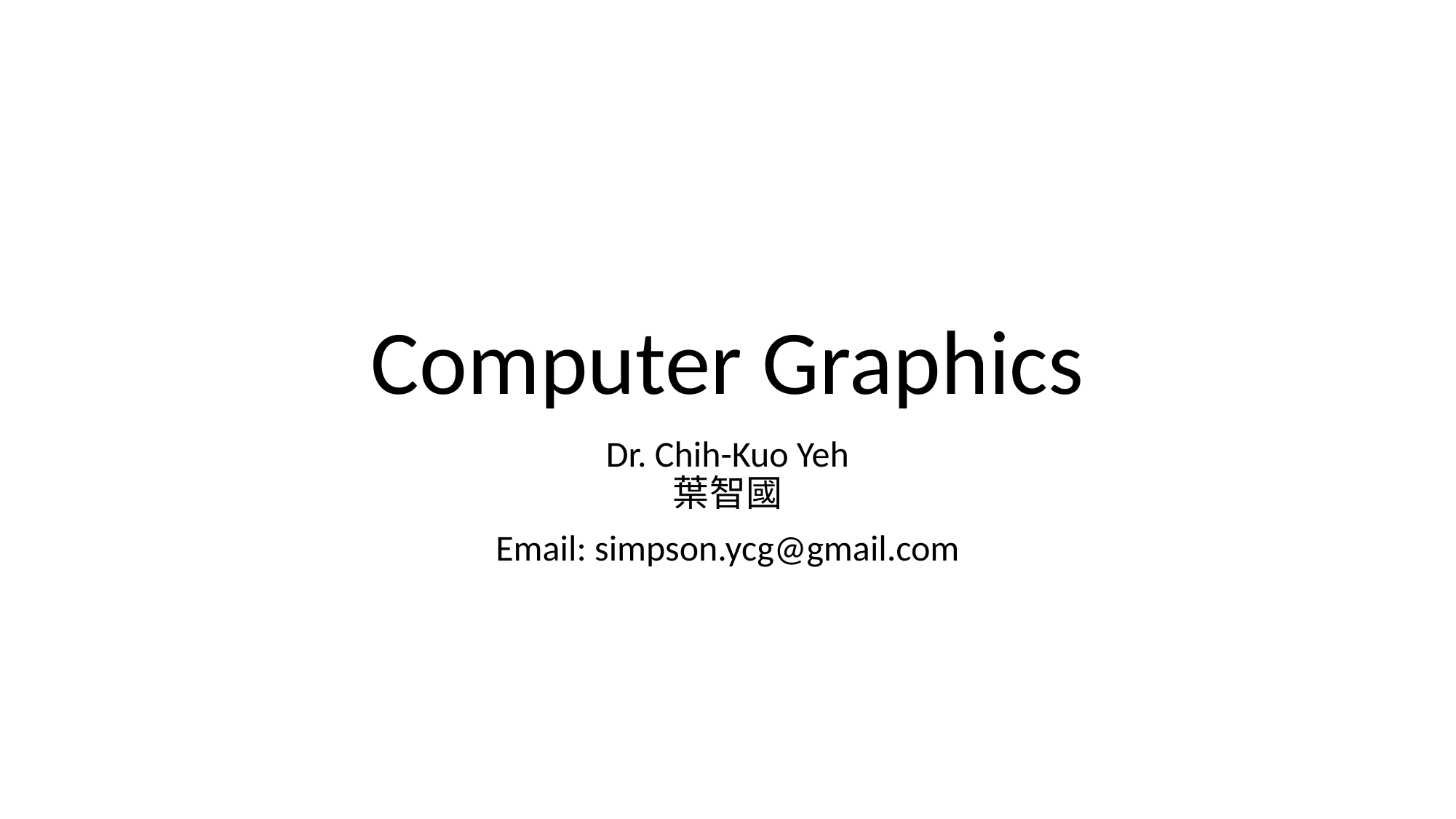

# Computer Graphics
Dr. Chih-Kuo Yeh
葉智國
Email: simpson.ycg@gmail.com